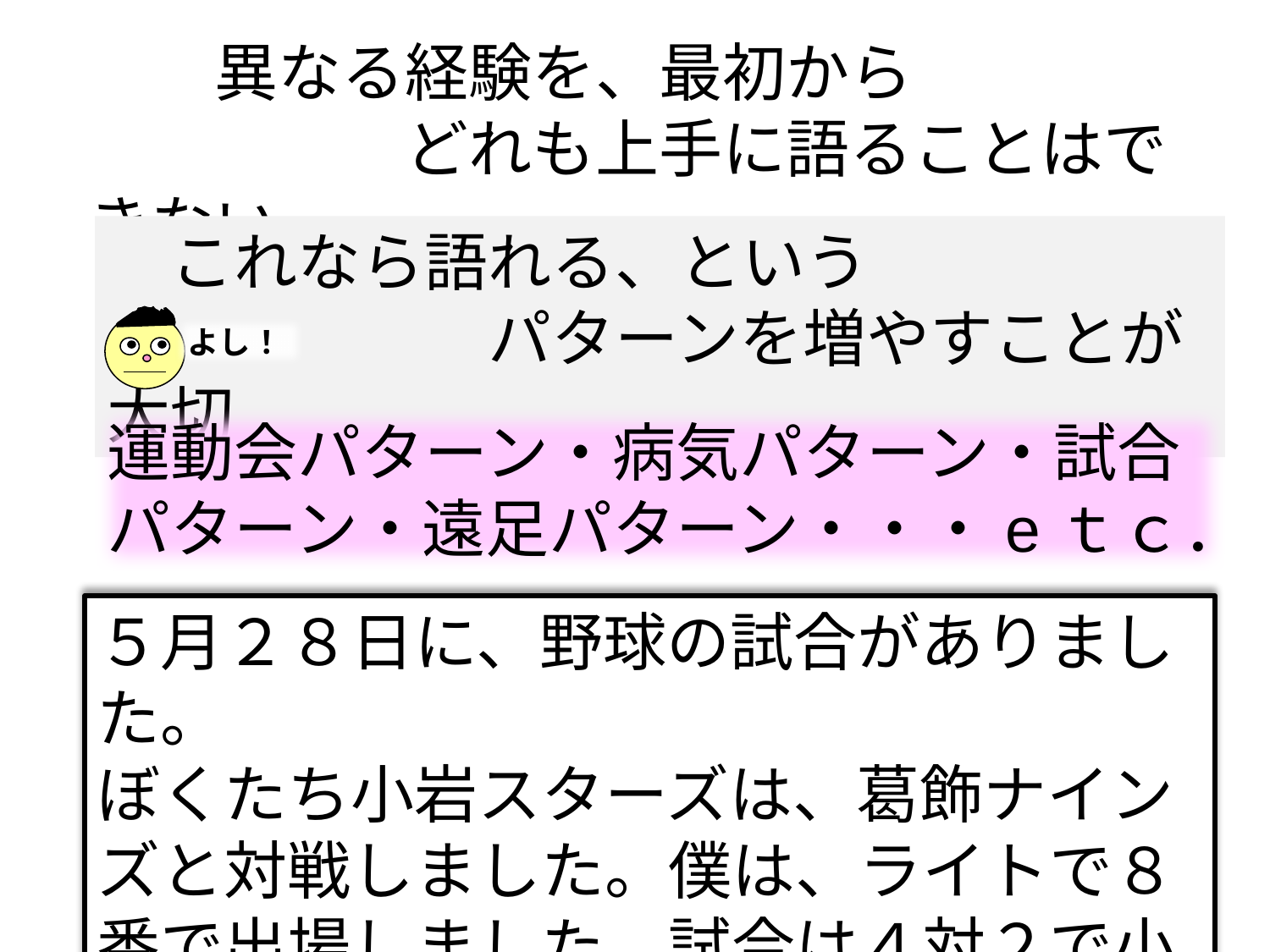

異なる経験を、最初から
　　　　　どれも上手に語ることはできない
　これなら語れる、という
　　　　　　パターンを増やすことが大切

よし！
運動会パターン・病気パターン・試合パターン・遠足パターン・・・eｔｃ．
５月２８日に、野球の試合がありました。
ぼくたち小岩スターズは、葛飾ナインズと対戦しました。僕は、ライトで８番で出場しました。試合は４対２で小岩スターズが・・